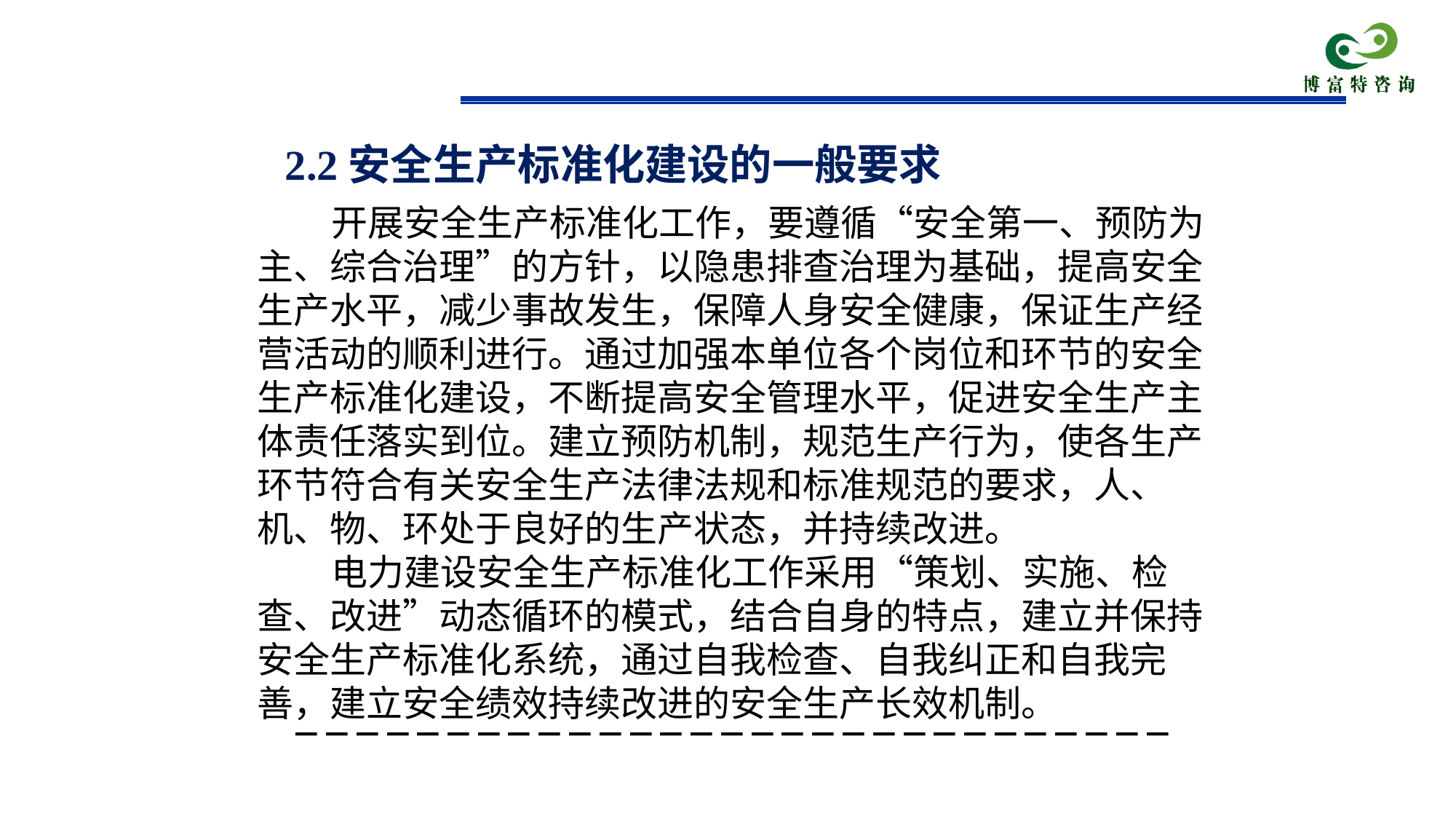

2.2安全生产标准化建设的一般要求
开展安全生产标准化工作，要遵循“安全第一、预防为主、综合治理”的方针，以隐患排查治理为基础，提高安全生产水平，减少事故发生，保障人身安全健康，保证生产经营活动的顺利进行。通过加强本单位各个岗位和环节的安全生产标准化建设，不断提高安全管理水平，促进安全生产主体责任落实到位。建立预防机制，规范生产行为，使各生产环节符合有关安全生产法律法规和标准规范的要求，人、机、物、环处于良好的生产状态，并持续改进。
电力建设安全生产标准化工作采用“策划、实施、检查、改进”动态循环的模式，结合自身的特点，建立并保持安全生产标准化系统，通过自我检查、自我纠正和自我完善，建立安全绩效持续改进的安全生产长效机制。
－－－－－－－－－－－－－－－－－－－－－－－－－－－－－